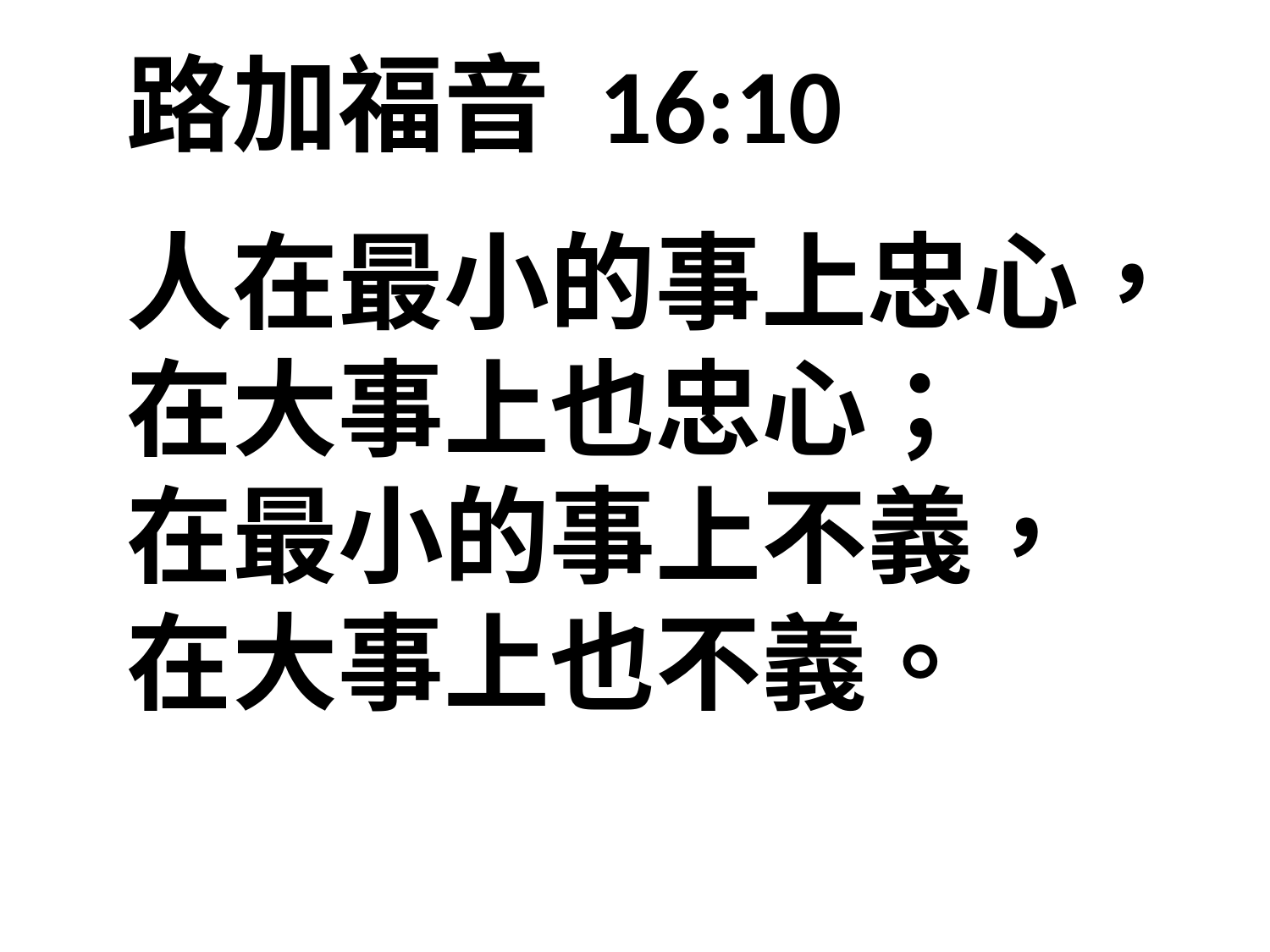

路加福音 16:10

人在最小的事上忠心，在大事上也忠心；
在最小的事上不義，
在大事上也不義。